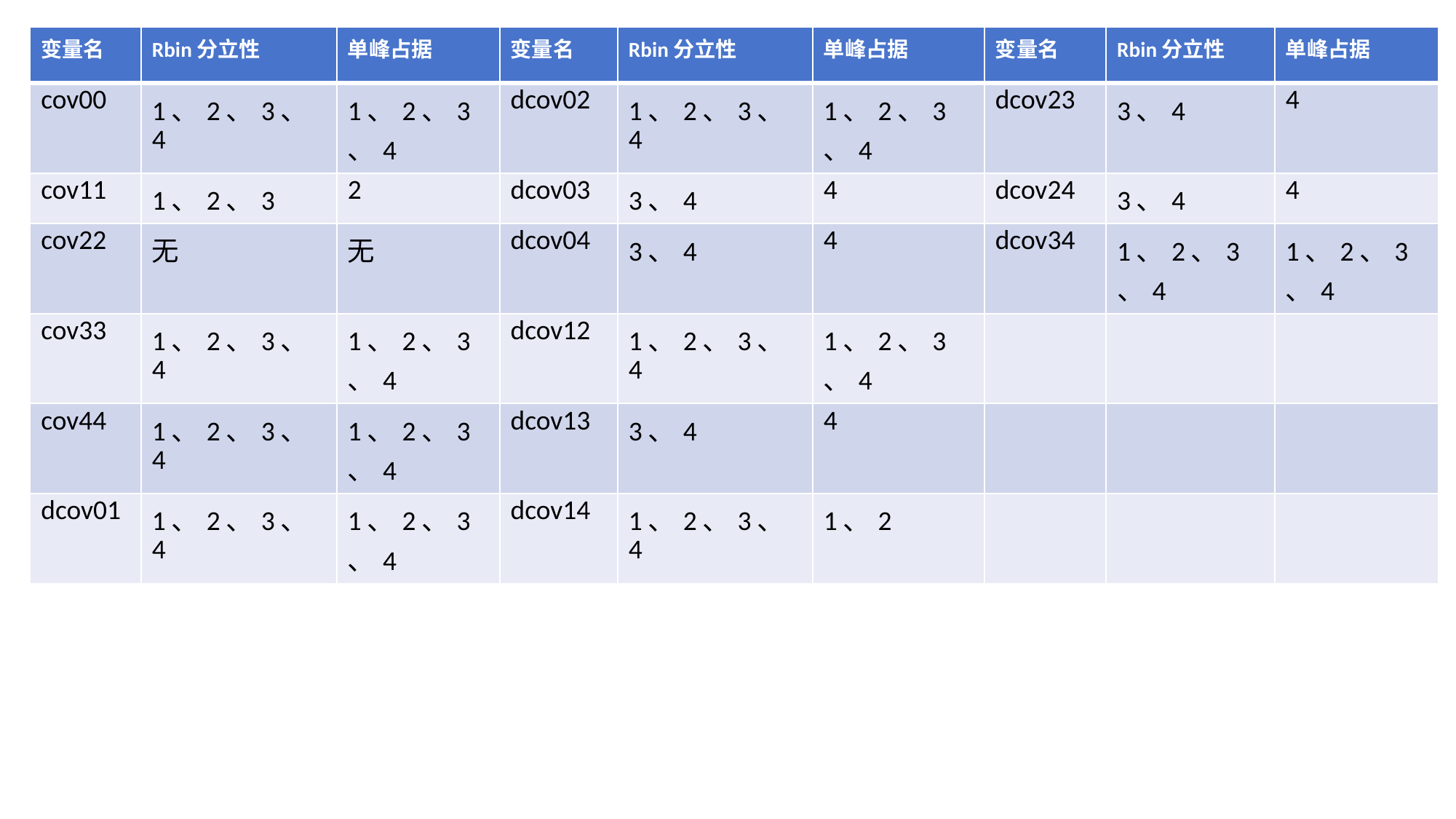

| 变量名 | Rbin分立性 | 单峰占据 | 变量名 | Rbin分立性 | 单峰占据 | 变量名 | Rbin分立性 | 单峰占据 |
| --- | --- | --- | --- | --- | --- | --- | --- | --- |
| cov00 | 1、2、3、4 | 1、2、3、4 | dcov02 | 1、2、3、4 | 1、2、3、4 | dcov23 | 3、4 | 4 |
| cov11 | 1、2、3 | 2 | dcov03 | 3、4 | 4 | dcov24 | 3、4 | 4 |
| cov22 | 无 | 无 | dcov04 | 3、4 | 4 | dcov34 | 1、2、3、4 | 1、2、3、4 |
| cov33 | 1、2、3、4 | 1、2、3、4 | dcov12 | 1、2、3、4 | 1、2、3、4 |  |  |  |
| cov44 | 1、2、3、4 | 1、2、3、4 | dcov13 | 3、4 | 4 |  |  |  |
| dcov01 | 1、2、3、4 | 1、2、3、4 | dcov14 | 1、2、3、4 | 1、2 |  |  |  |